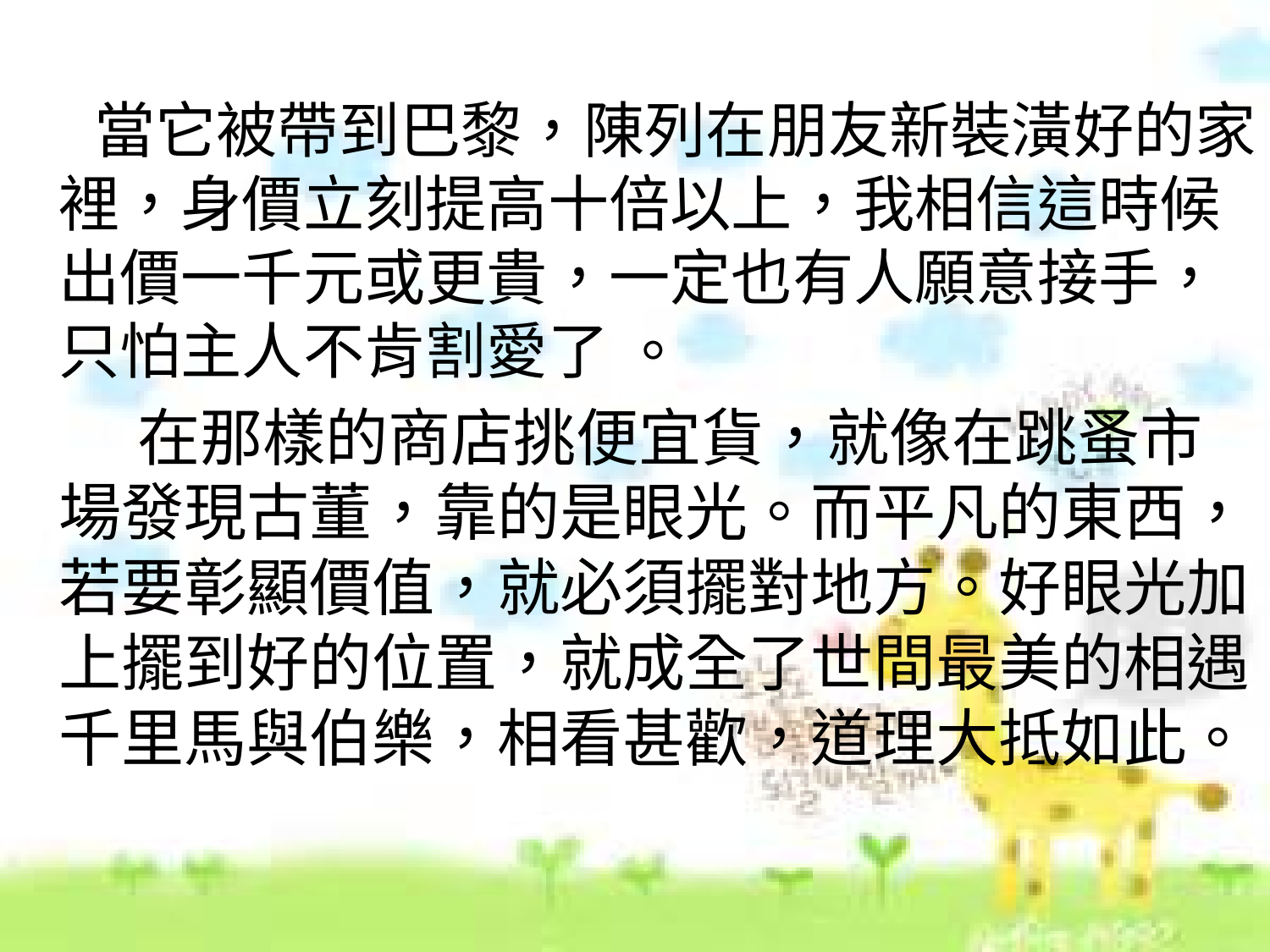

當它被帶到巴黎，陳列在朋友新裝潢好的家裡，身價立刻提高十倍以上，我相信這時候出價一千元或更貴，一定也有人願意接手，只怕主人不肯割愛了 。
        在那樣的商店挑便宜貨，就像在跳蚤市場發現古董，靠的是眼光。而平凡的東西，若要彰顯價值，就必須擺對地方。好眼光加上擺到好的位置，就成全了世間最美的相遇。千里馬與伯樂，相看甚歡，道理大抵如此。